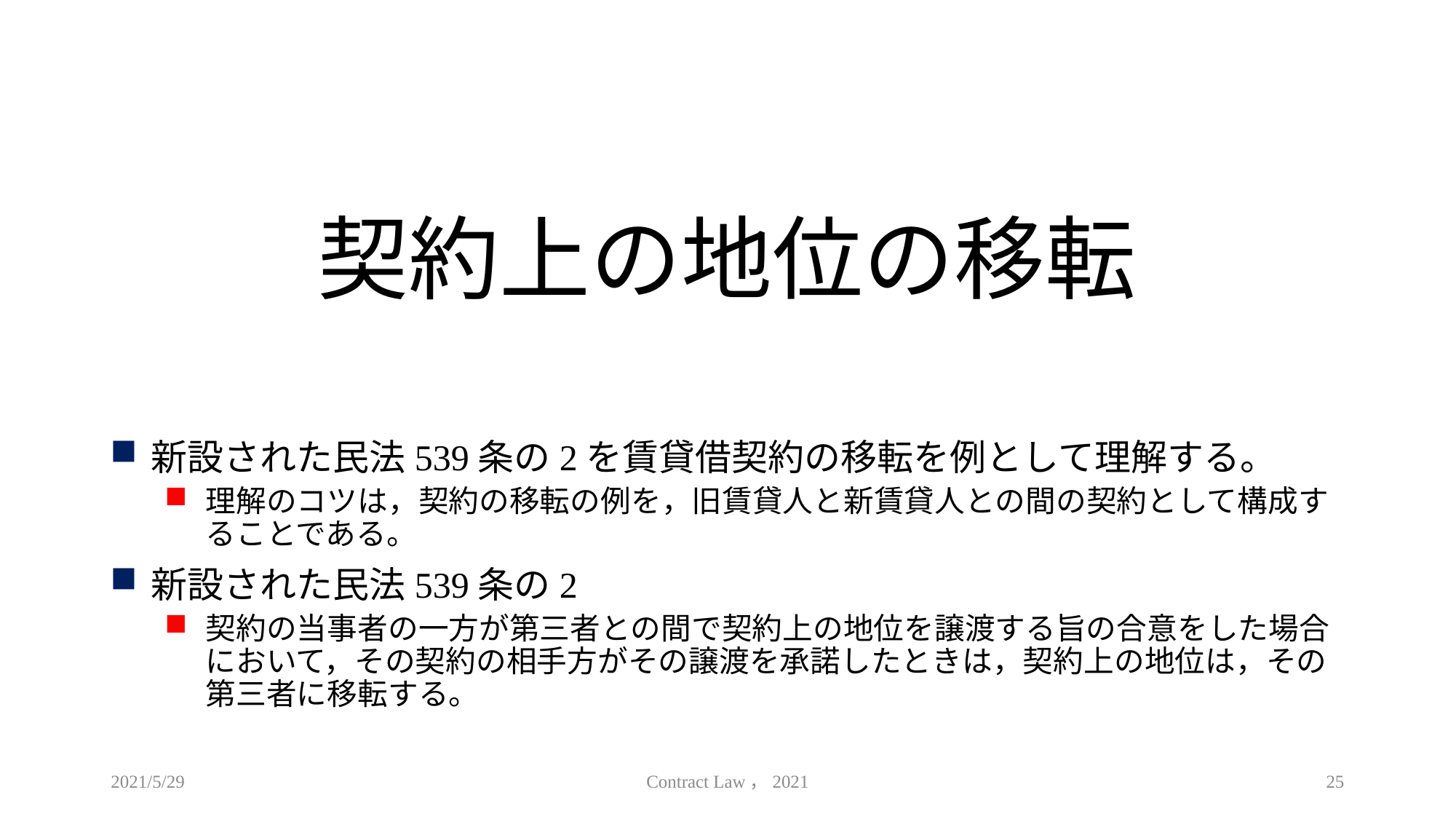

# 契約上の地位の移転
新設された民法539条の2を賃貸借契約の移転を例として理解する。
理解のコツは，契約の移転の例を，旧賃貸人と新賃貸人との間の契約として構成することである。
新設された民法539条の2
契約の当事者の一方が第三者との間で契約上の地位を譲渡する旨の合意をした場合において，その契約の相手方がその譲渡を承諾したときは，契約上の地位は，その第三者に移転する。
2021/5/29
Contract Law，2021
25